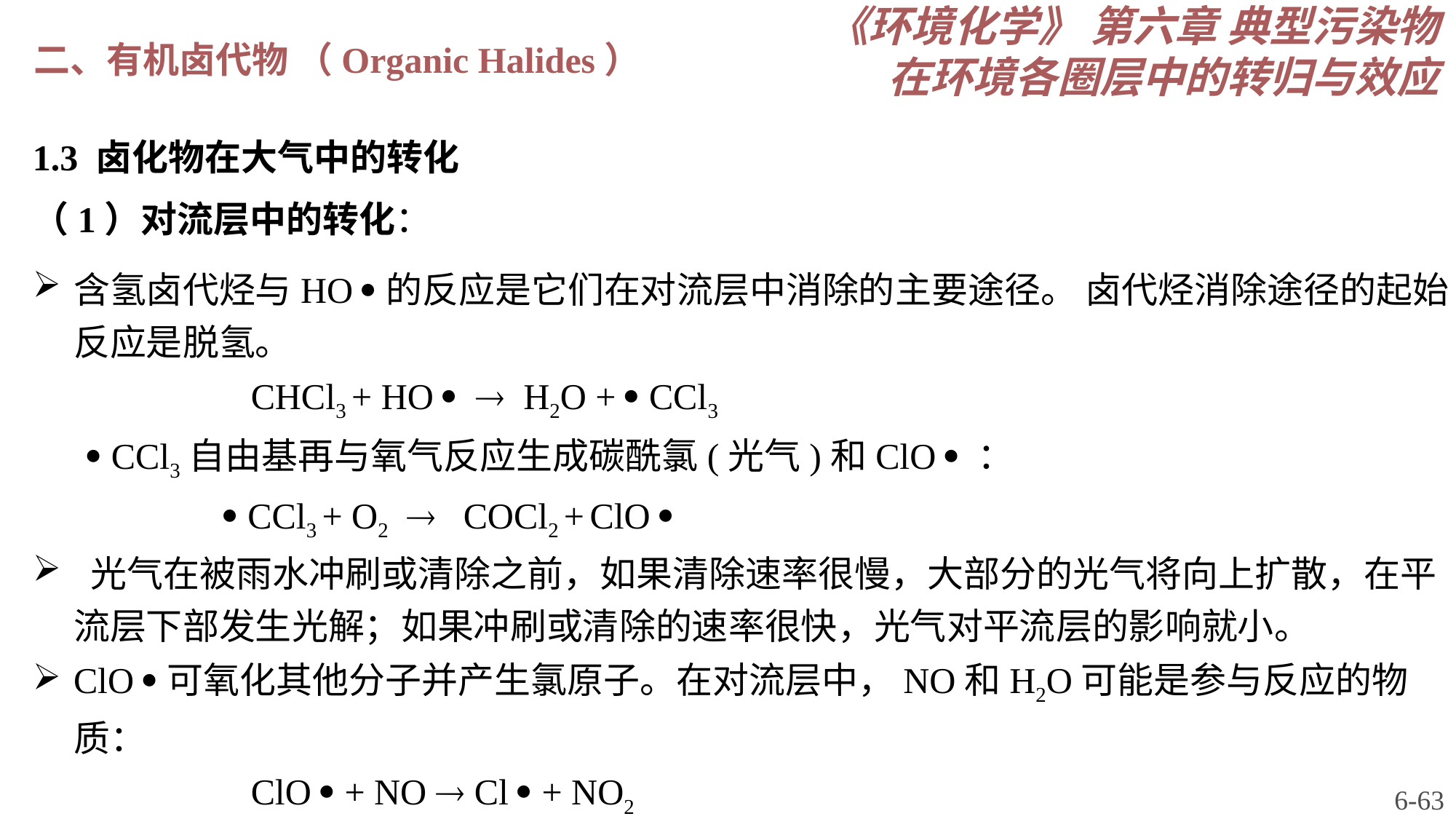

《环境化学》 第六章 典型污染物在环境各圈层中的转归与效应
二、有机卤代物 （Organic Halides）
1.3 卤化物在大气中的转化
（1）对流层中的转化：
含氢卤代烃与HO •的反应是它们在对流层中消除的主要途径。 卤代烃消除途径的起始反应是脱氢。
                        CHCl3 + HO •  →  H2O + • CCl3
      • CCl3自由基再与氧气反应生成碳酰氯(光气)和ClO • ：
                     • CCl3 + O2  →   COCl2 + ClO •
 光气在被雨水冲刷或清除之前，如果清除速率很慢，大部分的光气将向上扩散，在平流层下部发生光解；如果冲刷或清除的速率很快，光气对平流层的影响就小。
ClO •可氧化其他分子并产生氯原子。在对流层中，NO和H2O可能是参与反应的物质：
                        ClO • + NO → Cl • + NO2
                       3ClO • + H2O → 3Cl • + 2HO • + O2
6-63